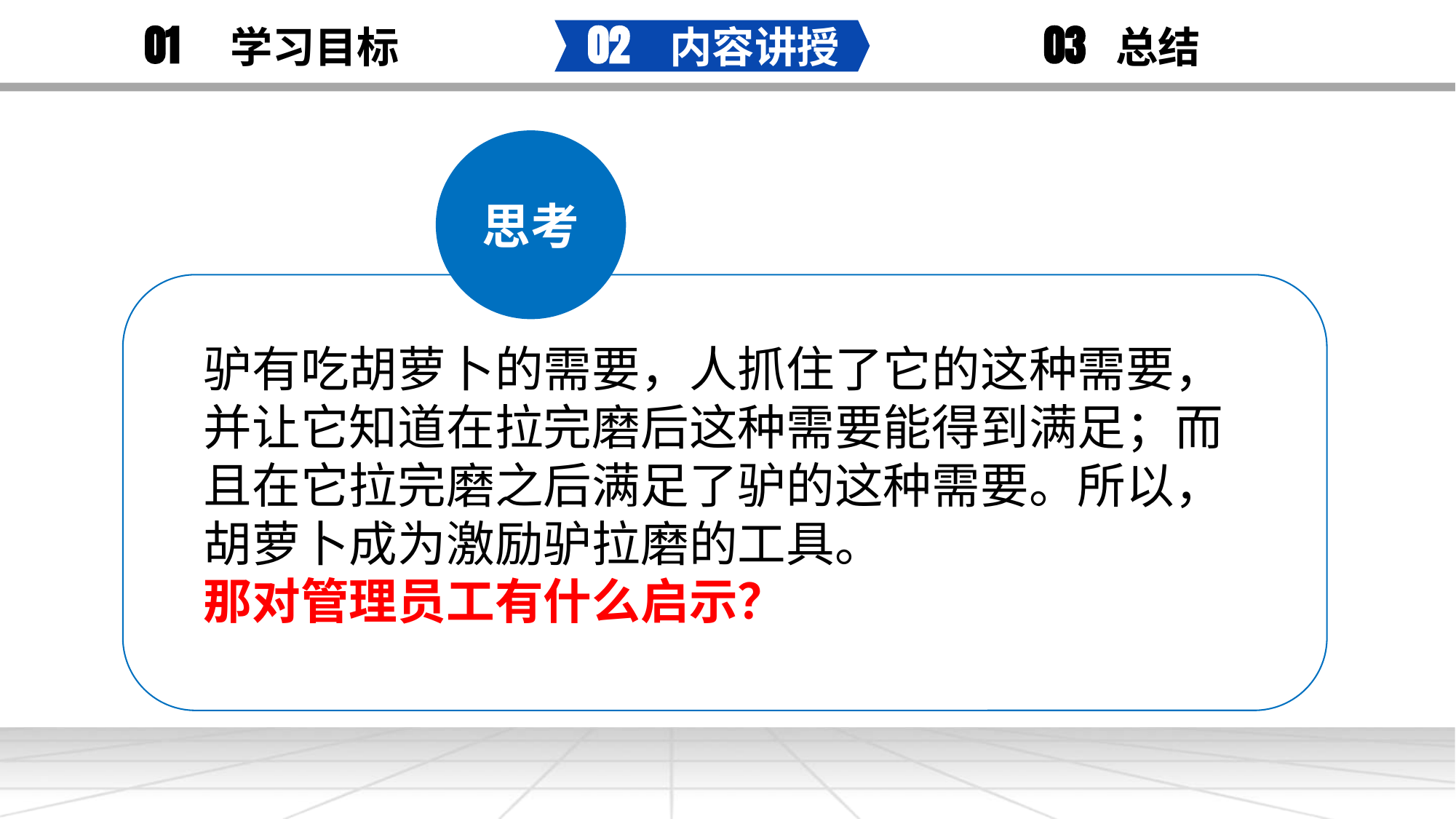

02   内容讲授
03  总结
01    学习目标

思考

驴有吃胡萝卜的需要，人抓住了它的这种需要，并让它知道在拉完磨后这种需要能得到满足；而且在它拉完磨之后满足了驴的这种需要。所以，胡萝卜成为激励驴拉磨的工具。
那对管理员工有什么启示？